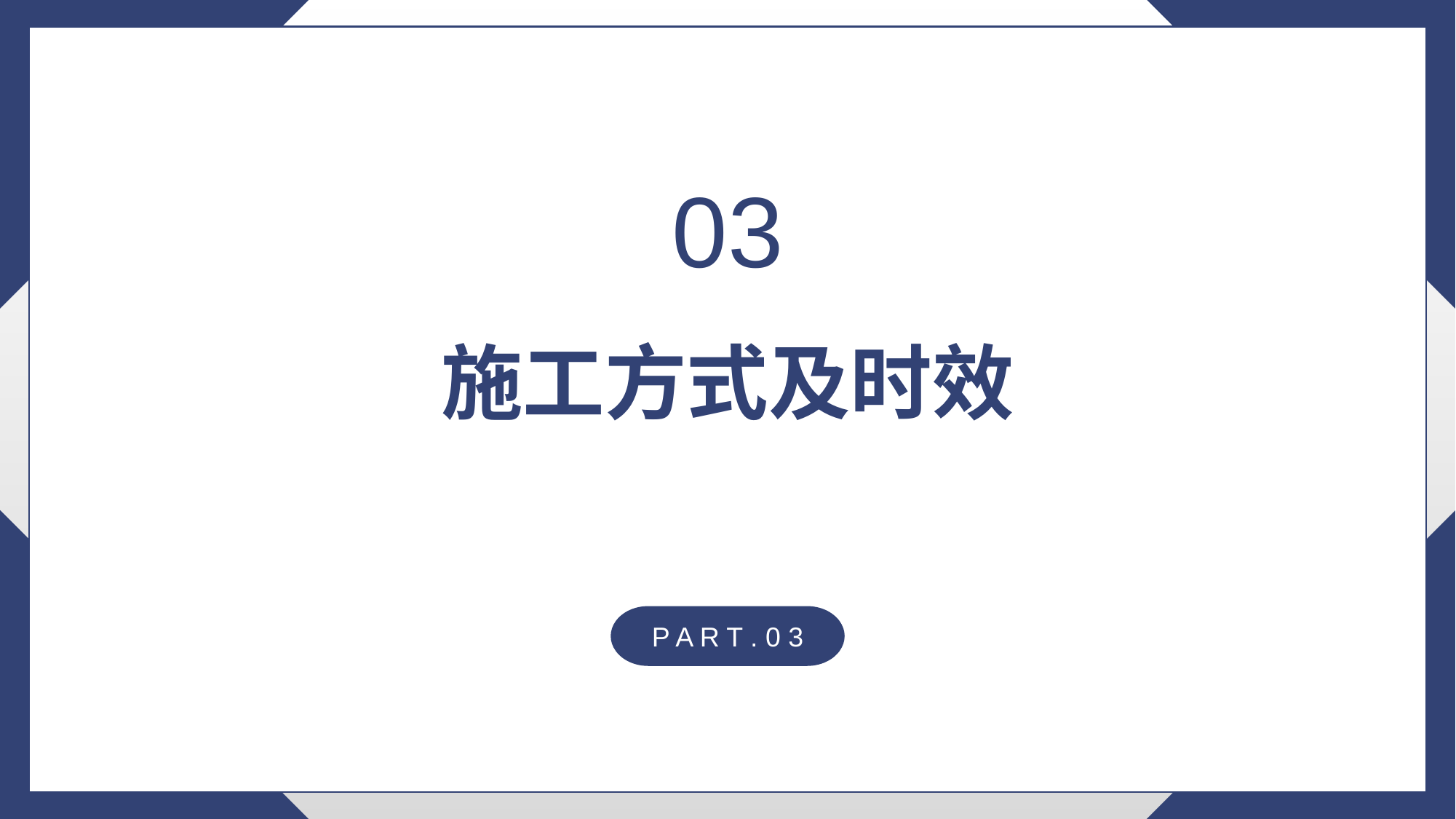

03
施工方式及时效

P A R T . 0 3